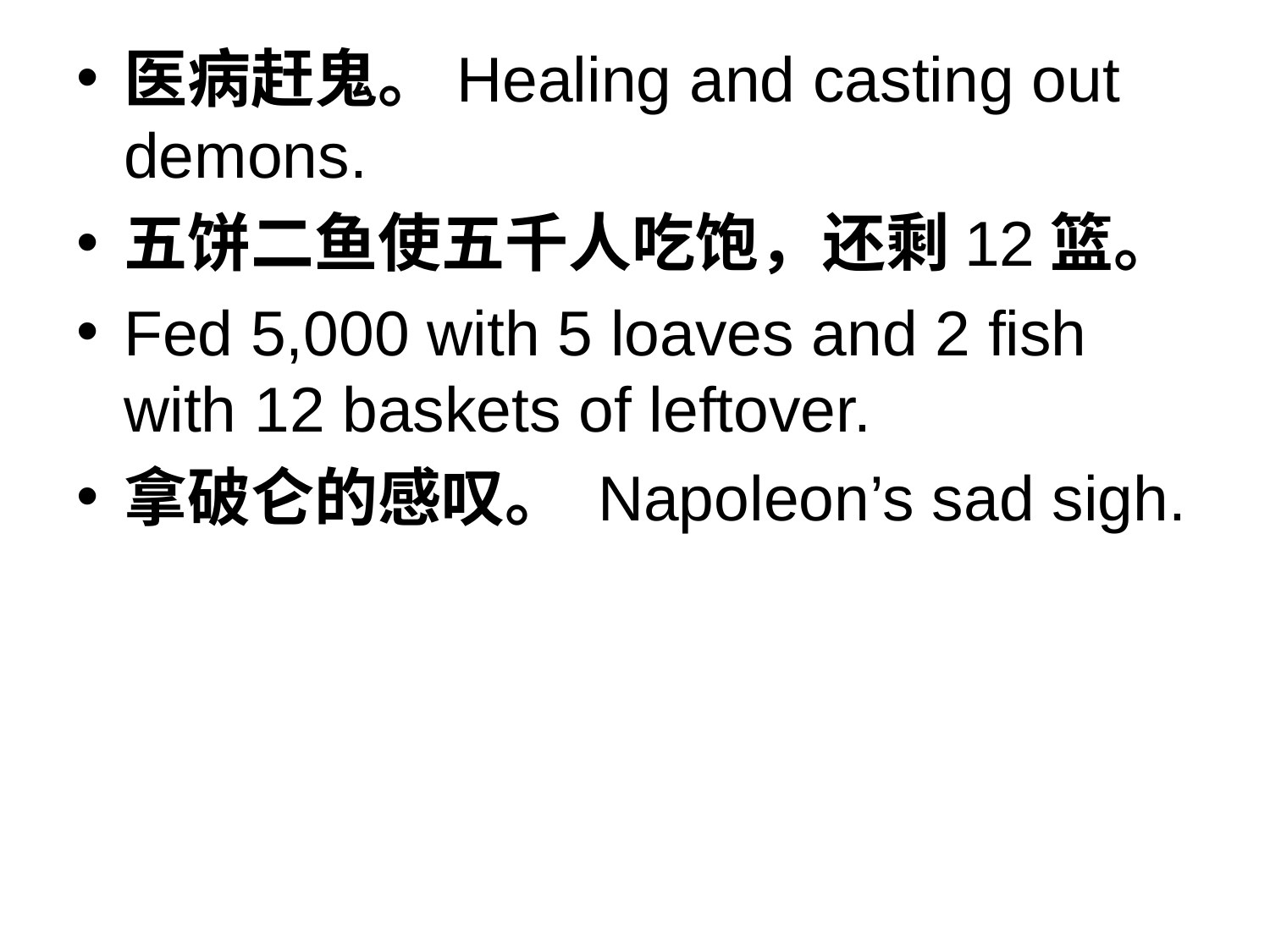

医病赶鬼。Healing and casting out demons.
五饼二鱼使五千人吃饱，还剩12篮。
Fed 5,000 with 5 loaves and 2 fish with 12 baskets of leftover.
拿破仑的感叹。 Napoleon’s sad sigh.